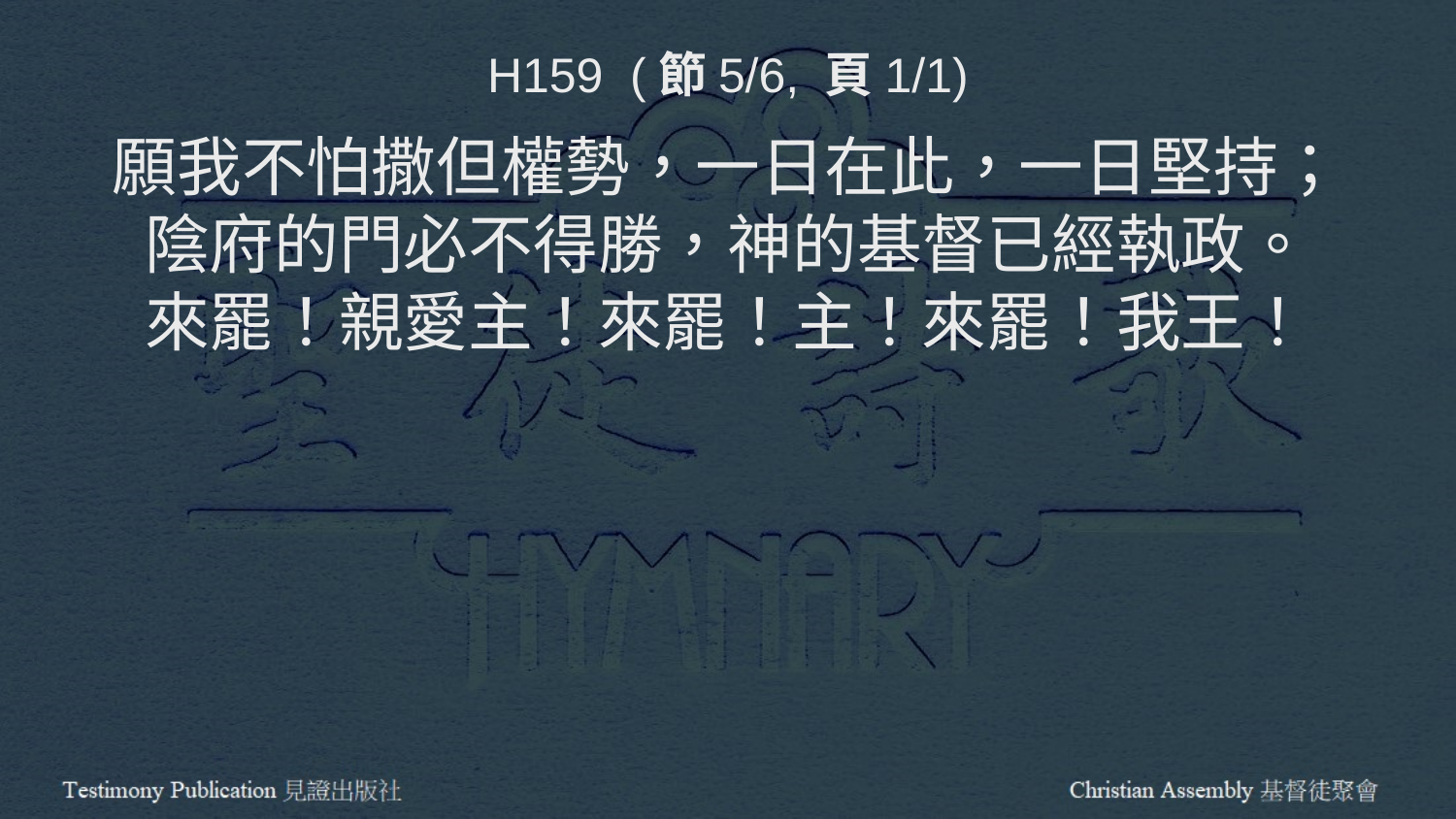

H159  (節5/6, 頁1/1)
願我不怕撒但權勢，一日在此，一日堅持；
陰府的門必不得勝，神的基督已經執政。
來罷！親愛主！來罷！主！來罷！我王！